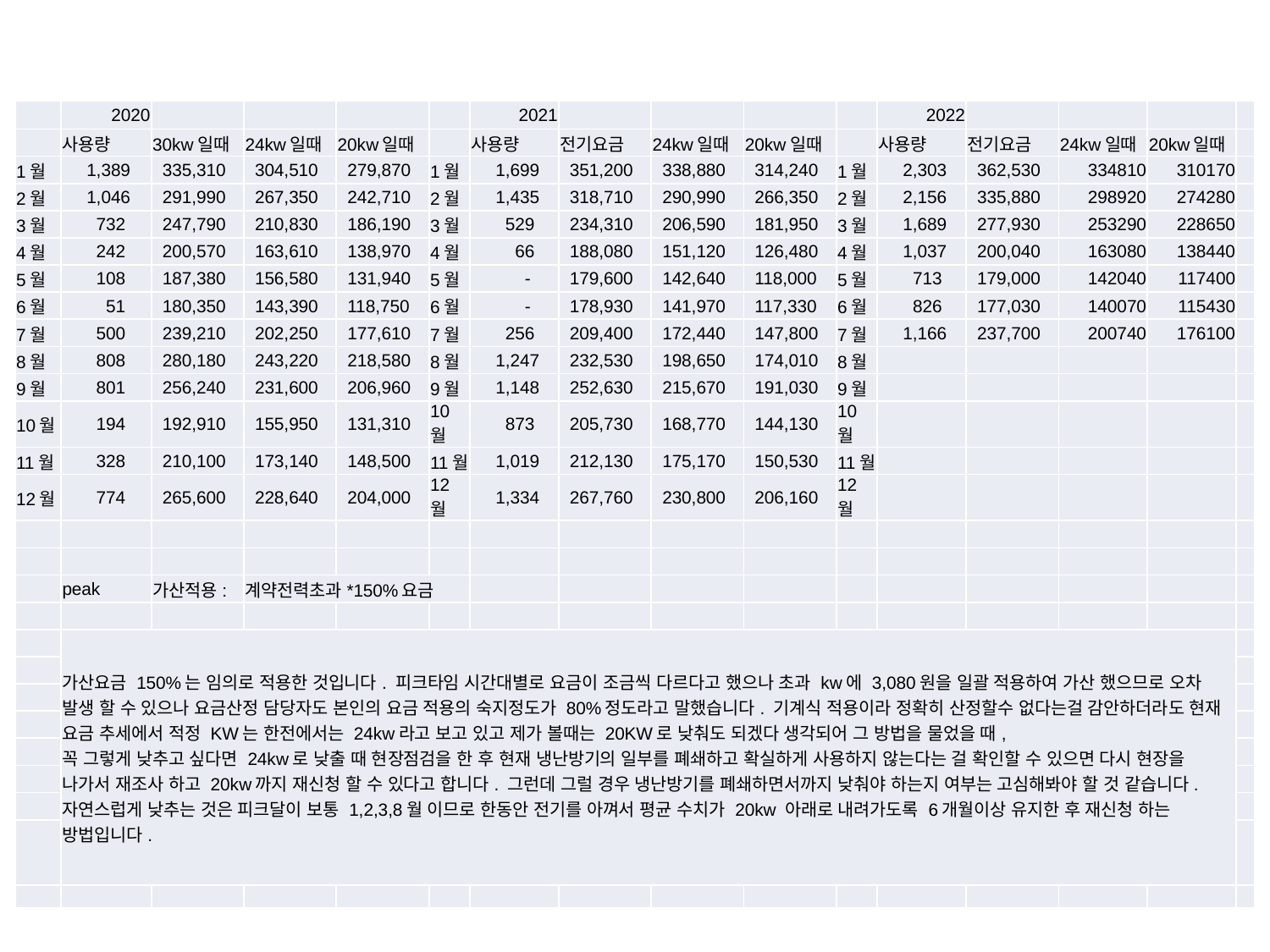

|  | 2020 |  |  |  |  | 2021 |  |  |  |  | 2022 |  |  |  |  |
| --- | --- | --- | --- | --- | --- | --- | --- | --- | --- | --- | --- | --- | --- | --- | --- |
|  | 사용량 | 30kw일때 | 24kw일때 | 20kw일때 |  | 사용량 | 전기요금 | 24kw일때 | 20kw일때 |  | 사용량 | 전기요금 | 24kw일때 | 20kw일때 |  |
| 1월 | 1,389 | 335,310 | 304,510 | 279,870 | 1월 | 1,699 | 351,200 | 338,880 | 314,240 | 1월 | 2,303 | 362,530 | 334810 | 310170 |  |
| 2월 | 1,046 | 291,990 | 267,350 | 242,710 | 2월 | 1,435 | 318,710 | 290,990 | 266,350 | 2월 | 2,156 | 335,880 | 298920 | 274280 |  |
| 3월 | 732 | 247,790 | 210,830 | 186,190 | 3월 | 529 | 234,310 | 206,590 | 181,950 | 3월 | 1,689 | 277,930 | 253290 | 228650 |  |
| 4월 | 242 | 200,570 | 163,610 | 138,970 | 4월 | 66 | 188,080 | 151,120 | 126,480 | 4월 | 1,037 | 200,040 | 163080 | 138440 |  |
| 5월 | 108 | 187,380 | 156,580 | 131,940 | 5월 | - | 179,600 | 142,640 | 118,000 | 5월 | 713 | 179,000 | 142040 | 117400 |  |
| 6월 | 51 | 180,350 | 143,390 | 118,750 | 6월 | - | 178,930 | 141,970 | 117,330 | 6월 | 826 | 177,030 | 140070 | 115430 |  |
| 7월 | 500 | 239,210 | 202,250 | 177,610 | 7월 | 256 | 209,400 | 172,440 | 147,800 | 7월 | 1,166 | 237,700 | 200740 | 176100 |  |
| 8월 | 808 | 280,180 | 243,220 | 218,580 | 8월 | 1,247 | 232,530 | 198,650 | 174,010 | 8월 |  |  |  |  |  |
| 9월 | 801 | 256,240 | 231,600 | 206,960 | 9월 | 1,148 | 252,630 | 215,670 | 191,030 | 9월 |  |  |  |  |  |
| 10월 | 194 | 192,910 | 155,950 | 131,310 | 10월 | 873 | 205,730 | 168,770 | 144,130 | 10월 |  |  |  |  |  |
| 11월 | 328 | 210,100 | 173,140 | 148,500 | 11월 | 1,019 | 212,130 | 175,170 | 150,530 | 11월 |  |  |  |  |  |
| 12월 | 774 | 265,600 | 228,640 | 204,000 | 12월 | 1,334 | 267,760 | 230,800 | 206,160 | 12월 |  |  |  |  |  |
|  |  |  |  |  |  |  |  |  |  |  |  |  |  |  |  |
|  |  |  |  |  |  |  |  |  |  |  |  |  |  |  |  |
|  | peak | 가산적용: | 계약전력초과\*150%요금 |  |  |  |  |  |  |  |  |  |  |  |  |
|  |  |  |  |  |  |  |  |  |  |  |  |  |  |  |  |
|  | 가산요금 150%는 임의로 적용한 것입니다. 피크타임 시간대별로 요금이 조금씩 다르다고 했으나 초과 kw에 3,080원을 일괄 적용하여 가산 했으므로 오차 발생 할 수 있으나 요금산정 담당자도 본인의 요금 적용의 숙지정도가 80%정도라고 말했습니다. 기계식 적용이라 정확히 산정할수 없다는걸 감안하더라도 현재 요금 추세에서 적정 KW는 한전에서는 24kw라고 보고 있고 제가 볼때는 20KW로 낮춰도 되겠다 생각되어 그 방법을 물었을 때, 꼭 그렇게 낮추고 싶다면 24kw로 낮출 때 현장점검을 한 후 현재 냉난방기의 일부를 폐쇄하고 확실하게 사용하지 않는다는 걸 확인할 수 있으면 다시 현장을 나가서 재조사 하고 20kw까지 재신청 할 수 있다고 합니다. 그런데 그럴 경우 냉난방기를 폐쇄하면서까지 낮춰야 하는지 여부는 고심해봐야 할 것 같습니다. 자연스럽게 낮추는 것은 피크달이 보통 1,2,3,8월 이므로 한동안 전기를 아껴서 평균 수치가 20kw 아래로 내려가도록 6개월이상 유지한 후 재신청 하는 방법입니다. |  |  |  |  |  |  |  |  |  |  |  |  |  |  |
|  |  |  |  |  |  |  |  |  |  |  |  |  |  |  |  |
|  |  |  |  |  |  |  |  |  |  |  |  |  |  |  |  |
|  |  |  |  |  |  |  |  |  |  |  |  |  |  |  |  |
|  |  |  |  |  |  |  |  |  |  |  |  |  |  |  |  |
|  |  |  |  |  |  |  |  |  |  |  |  |  |  |  |  |
|  |  |  |  |  |  |  |  |  |  |  |  |  |  |  |  |
|  |  |  |  |  |  |  |  |  |  |  |  |  |  |  |  |
|  |  |  |  |  |  |  |  |  |  |  |  |  |  |  |  |